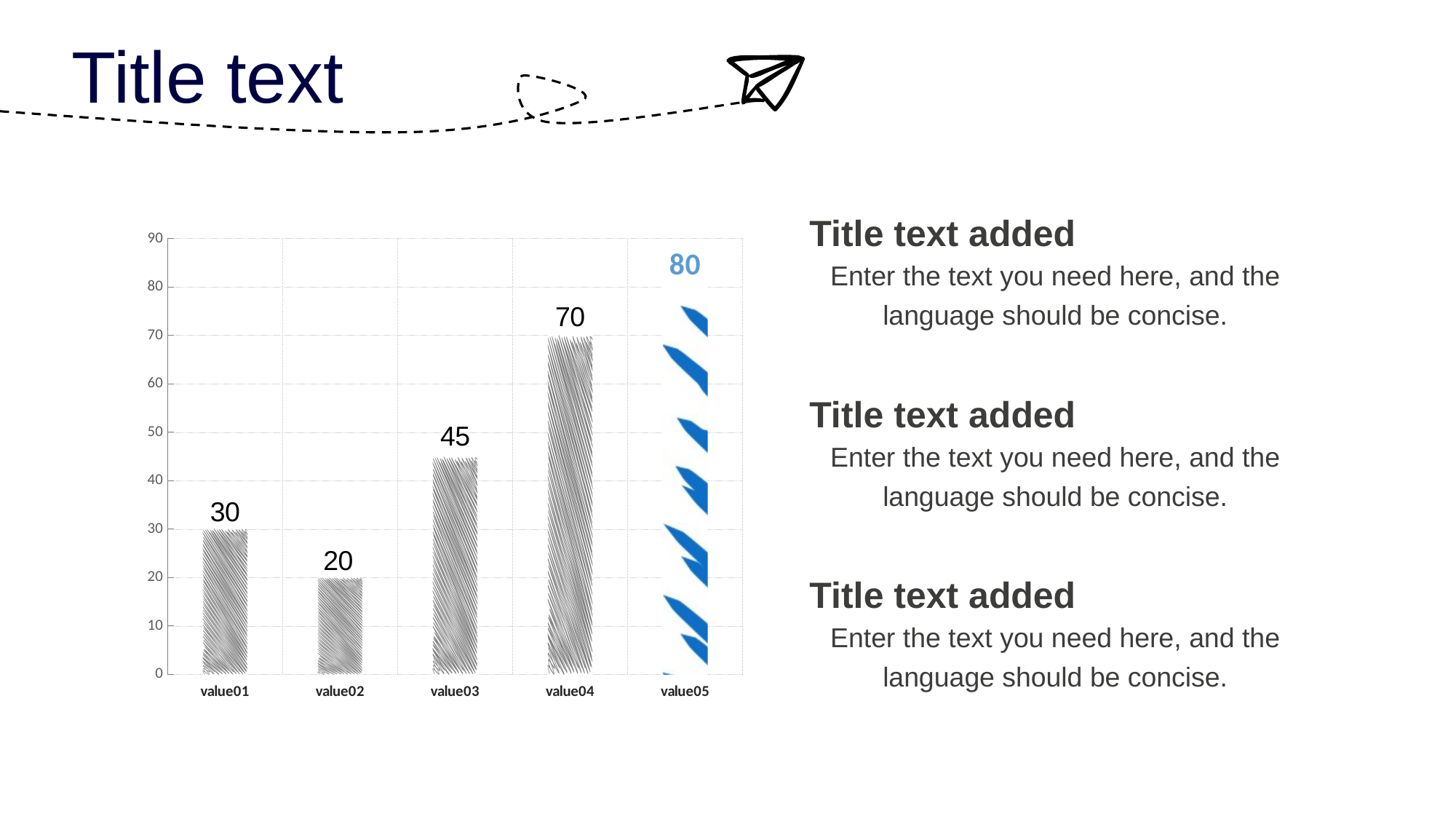

Title text

Title text added
Enter the text you need here, and the language should be concise.

### Chart

| Category | 계열 1 |
|---|---|
| value01 | 30.0 |
| value02 | 20.0 |
| value03 | 45.0 |
| value04 | 70.0 |
| value05 | 80.0 |
Title text added
Enter the text you need here, and the language should be concise.
Title text added
Enter the text you need here, and the language should be concise.